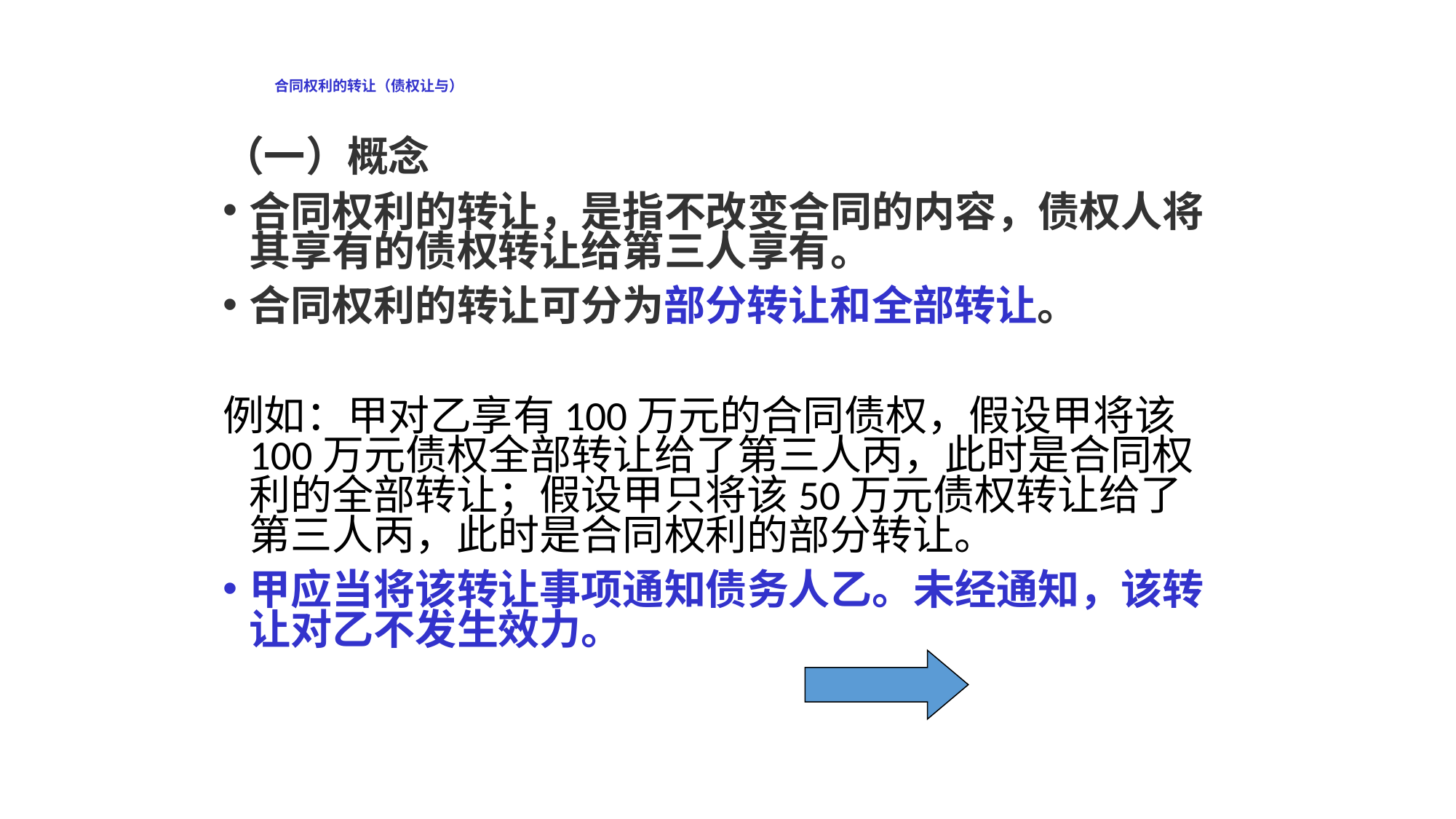

# 合同权利的转让（债权让与）
（一）概念
合同权利的转让，是指不改变合同的内容，债权人将其享有的债权转让给第三人享有。
合同权利的转让可分为部分转让和全部转让。

例如：甲对乙享有100万元的合同债权，假设甲将该100万元债权全部转让给了第三人丙，此时是合同权利的全部转让；假设甲只将该50万元债权转让给了第三人丙，此时是合同权利的部分转让。
甲应当将该转让事项通知债务人乙。未经通知，该转让对乙不发生效力。